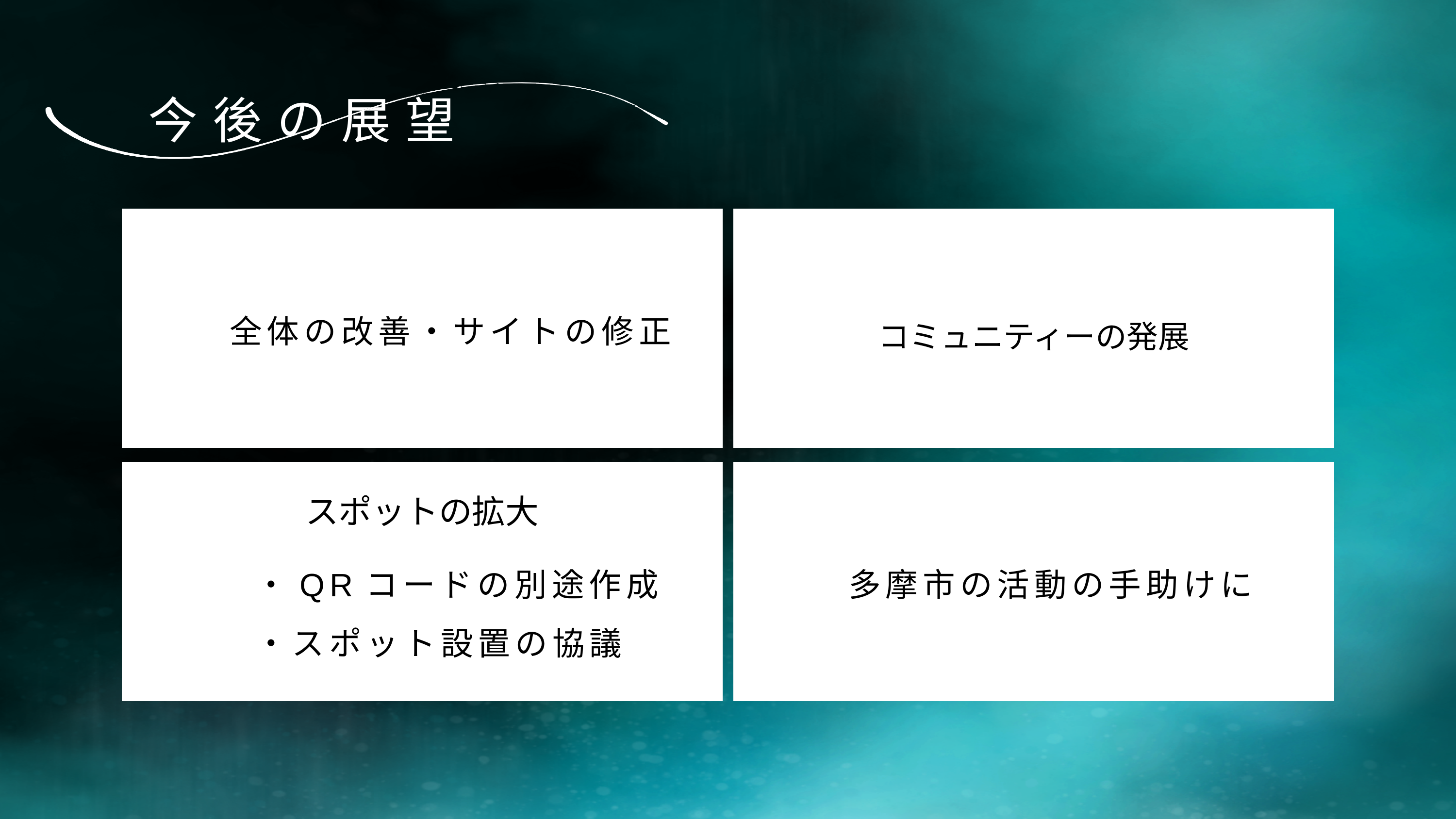

今後の展望

全体の改善・サイトの修正
コミュニティーの発展

スポットの拡大
・QRコードの別途作成
多摩市の活動の手助けに
・スポット設置の協議